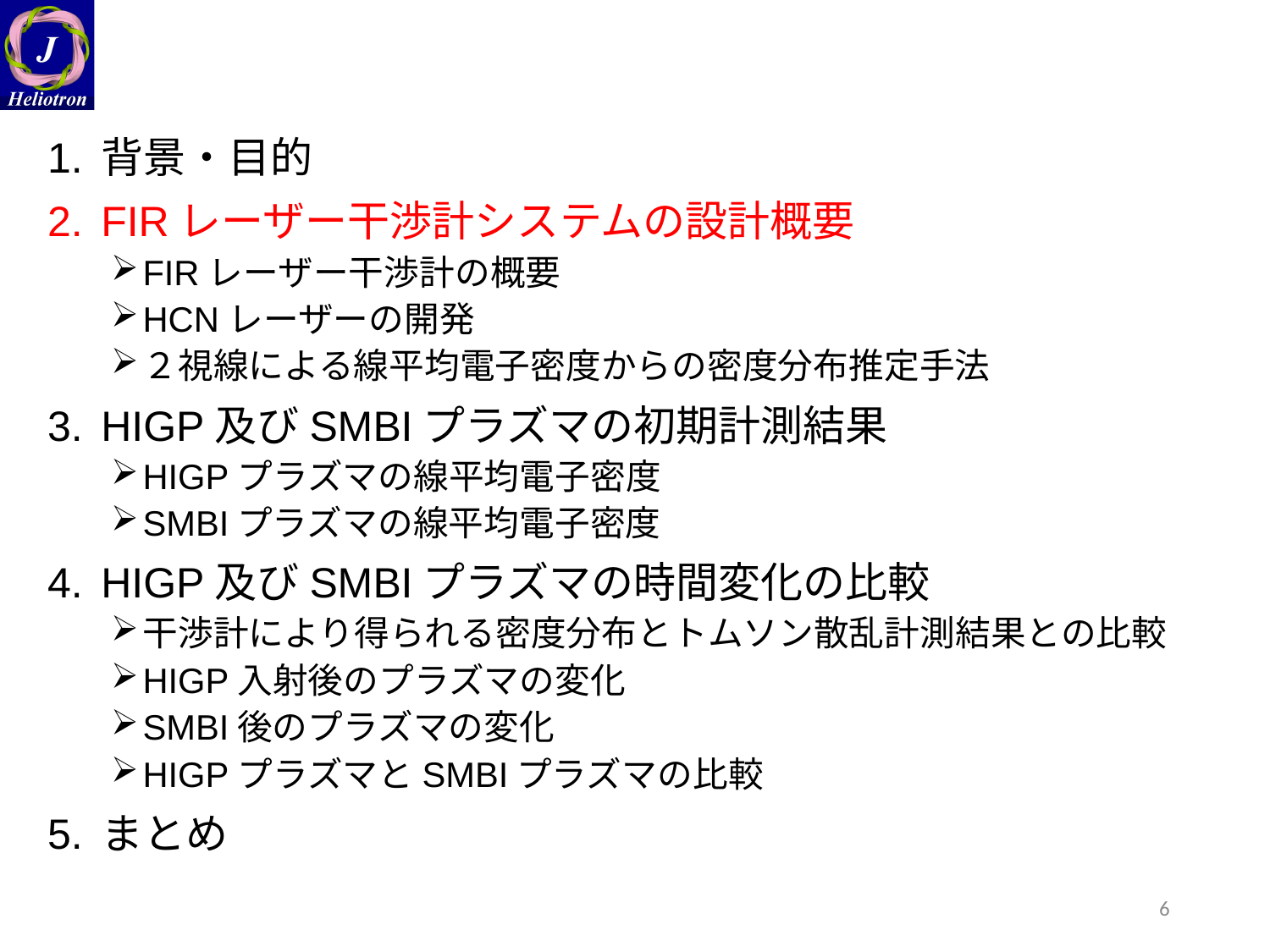

# 目次
背景・目的
FIRレーザー干渉計システムの設計概要
FIRレーザー干渉計の概要
HCNレーザーの開発
２視線による線平均電子密度からの密度分布推定手法
HIGP及びSMBIプラズマの初期計測結果
HIGPプラズマの線平均電子密度
SMBIプラズマの線平均電子密度
HIGP及びSMBIプラズマの時間変化の比較
干渉計により得られる密度分布とトムソン散乱計測結果との比較
HIGP入射後のプラズマの変化
SMBI後のプラズマの変化
HIGPプラズマとSMBIプラズマの比較
まとめ

6